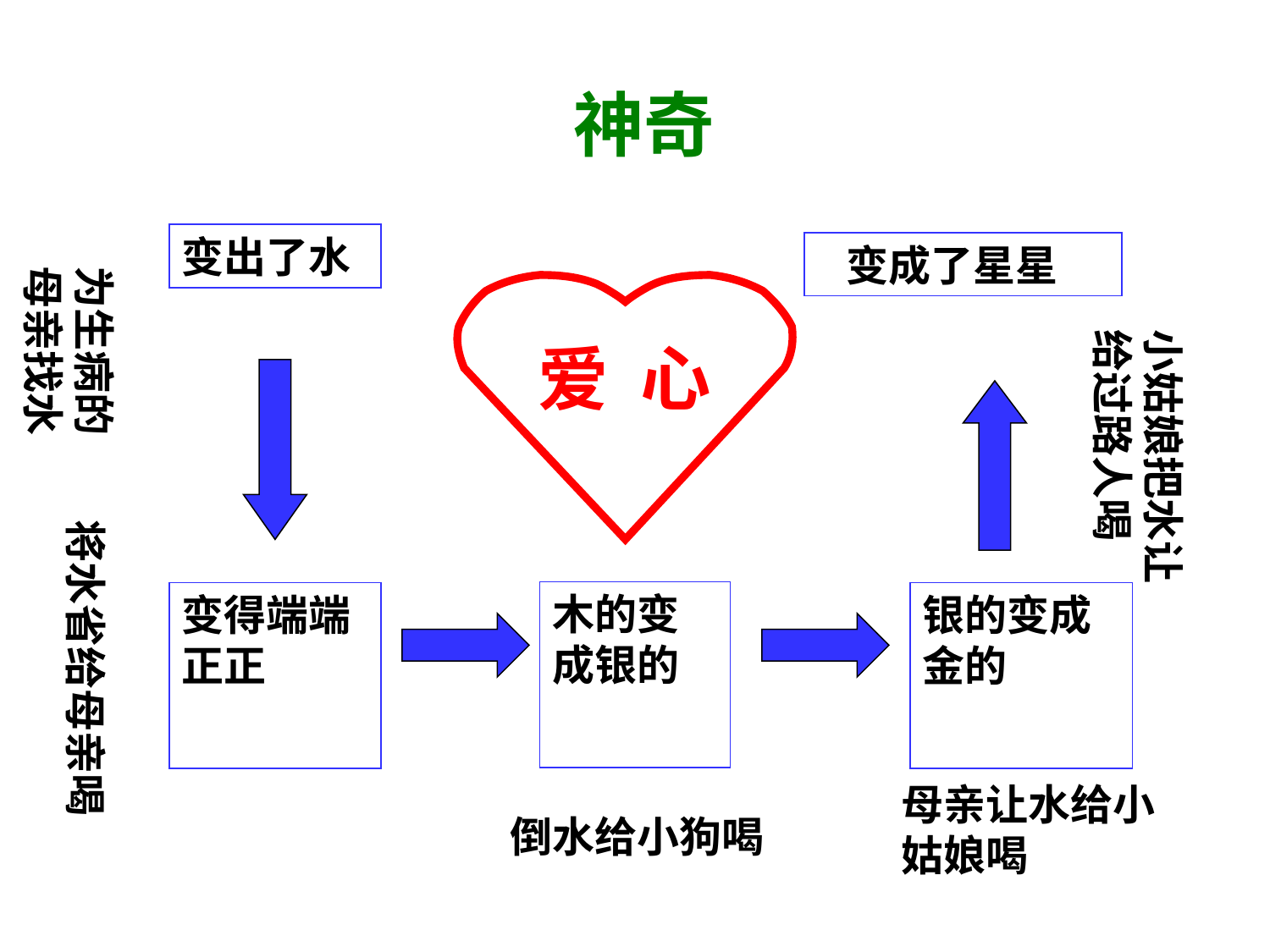

神奇
变出了水
  变成了星星
为生病的母亲找水

爱  心
小姑娘把水让给过路人喝

将水省给母亲喝
木的变成银的

变得端端正正

银的变成金的

母亲让水给小姑娘喝
倒水给小狗喝